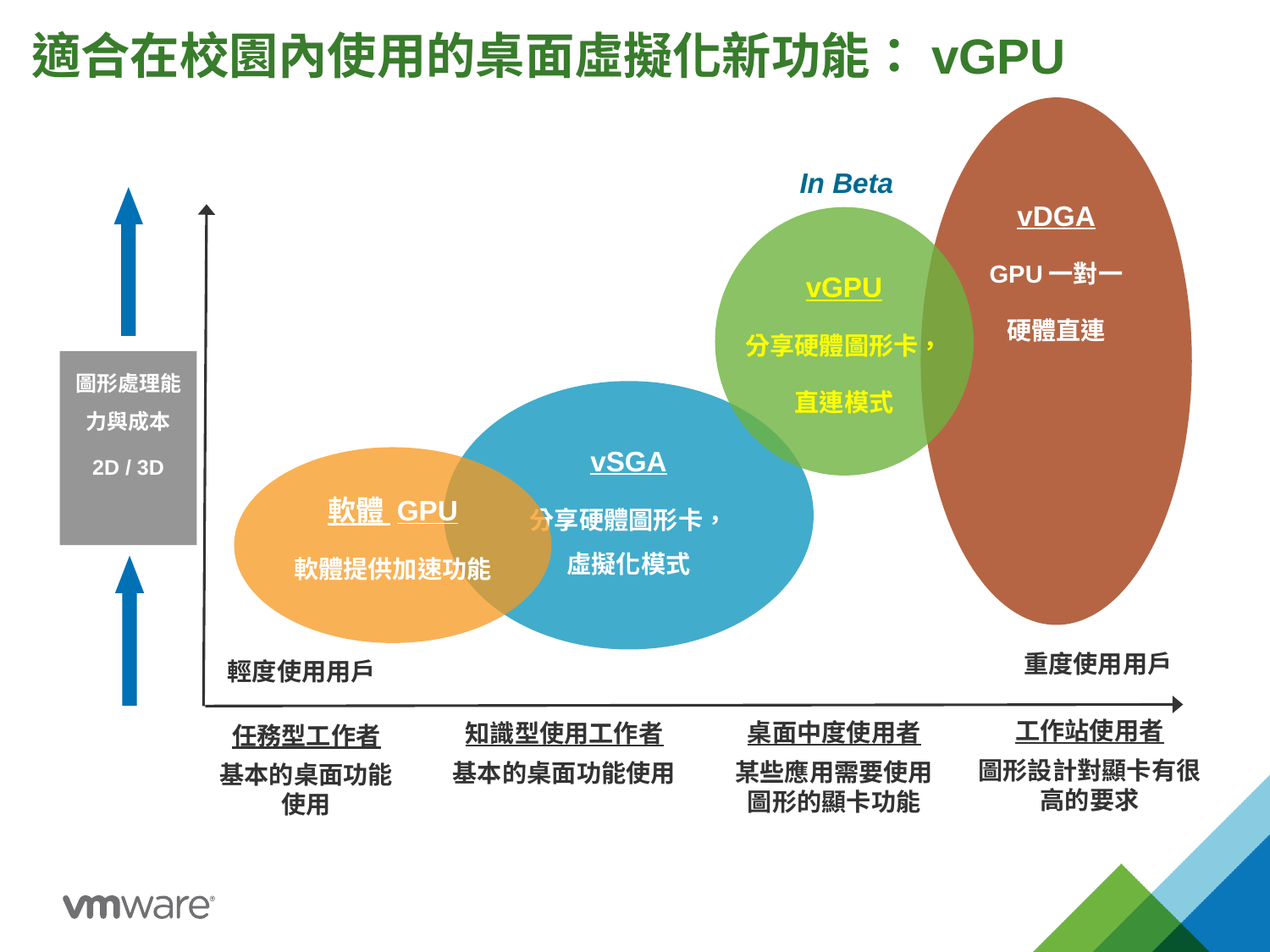

適合在校園內使用的桌面虛擬化新功能：vGPU
vDGA
GPU一對一
硬體直連
In Beta

vGPU
分享硬體圖形卡，
直連模式
圖形處理能力與成本
2D / 3D
vSGA
分享硬體圖形卡，
虛擬化模式
軟體 GPU
軟體提供加速功能

重度使用用戶
輕度使用用戶

工作站使用者
圖形設計對顯卡有很高的要求
桌面中度使用者
某些應用需要使用圖形的顯卡功能

知識型使用工作者
基本的桌面功能使用
任務型工作者
基本的桌面功能使用